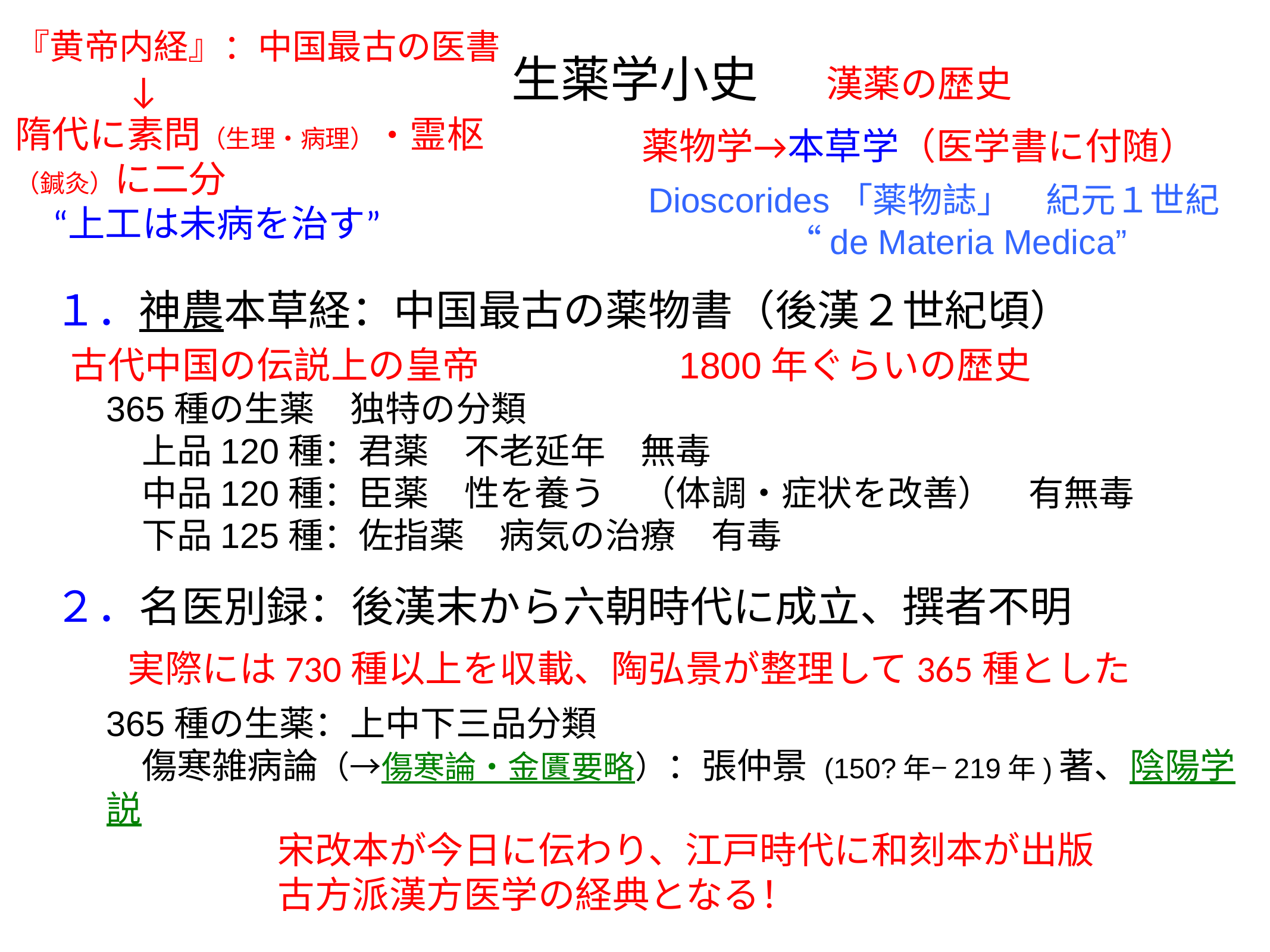

『黄帝内経』：中国最古の医書
　　　↓
隋代に素問（生理・病理）・霊枢（鍼灸）に二分
　“上工は未病を治す”
生薬学小史
漢薬の歴史
薬物学→本草学（医学書に付随）
Dioscorides「薬物誌」　紀元１世紀
　　　　“de Materia Medica”
１．神農本草経：中国最古の薬物書（後漢２世紀頃）
古代中国の伝説上の皇帝
1800年ぐらいの歴史
365種の生薬　独特の分類
　上品120種：君薬　不老延年　無毒
　中品120種：臣薬　性を養う　（体調・症状を改善）　有無毒
　下品125種：佐指薬　病気の治療　有毒
２．名医別録：後漢末から六朝時代に成立、撰者不明
実際には730種以上を収載、陶弘景が整理して365種とした
365種の生薬：上中下三品分類
　傷寒雑病論（→傷寒論・金匱要略）：張仲景 (150?年−219年)著、陰陽学説
宋改本が今日に伝わり、江戸時代に和刻本が出版
古方派漢方医学の経典となる！